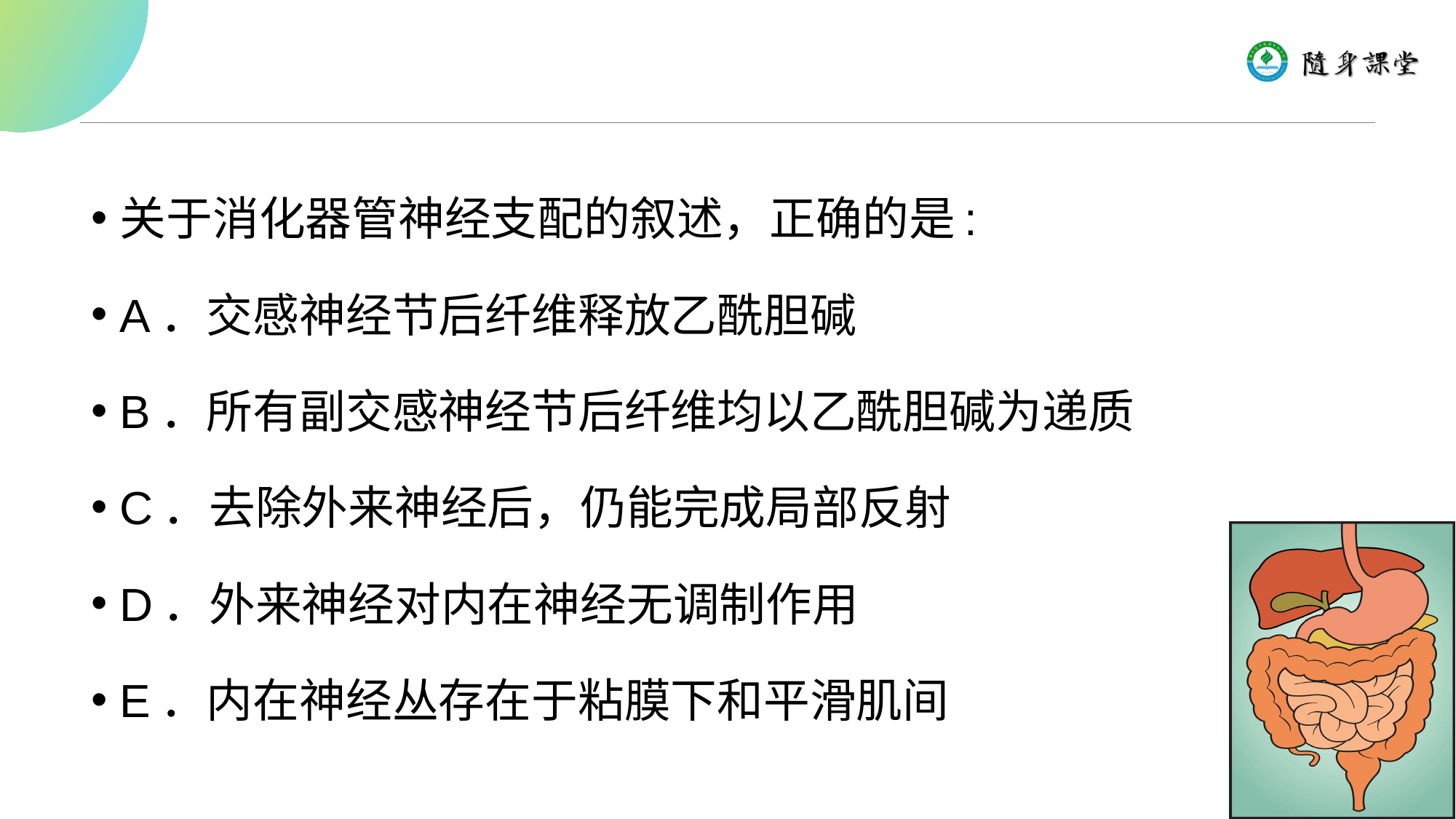

#
关于消化器管神经支配的叙述，正确的是:
A．交感神经节后纤维释放乙酰胆碱
B．所有副交感神经节后纤维均以乙酰胆碱为递质
C．去除外来神经后，仍能完成局部反射
D．外来神经对内在神经无调制作用
E．内在神经丛存在于粘膜下和平滑肌间

53